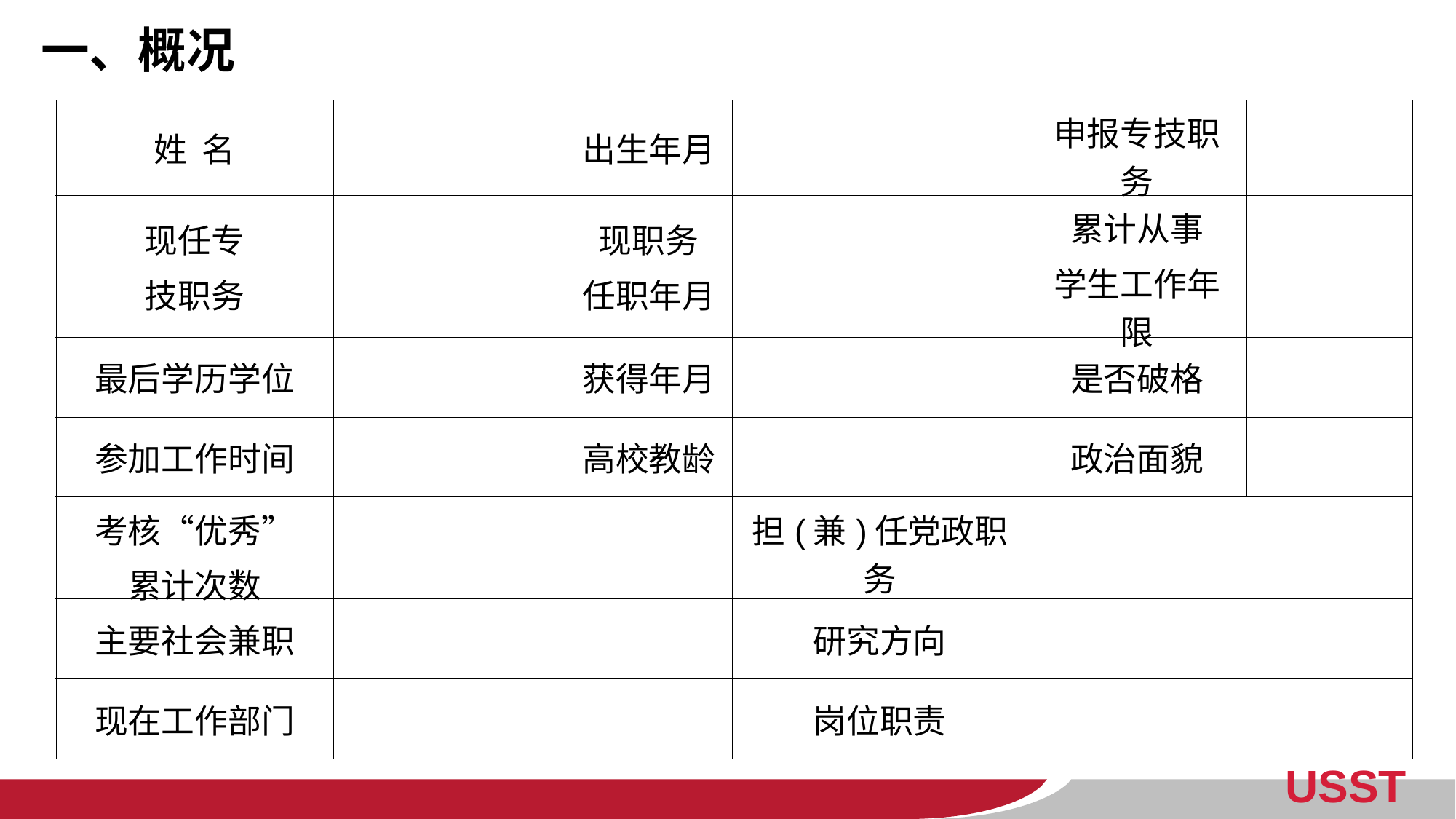

一、概况
| 姓 名 |  | 出生年月 |  | 申报专技职务 |  |
| --- | --- | --- | --- | --- | --- |
| 现任专 技职务 |  | 现职务 任职年月 |  | 累计从事 学生工作年限 |  |
| 最后学历学位 |  | 获得年月 |  | 是否破格 |  |
| 参加工作时间 |  | 高校教龄 |  | 政治面貌 |  |
| 考核“优秀” 累计次数 |  |  | 担(兼)任党政职务 |  |  |
| 主要社会兼职 |  |  | 研究方向 |  |  |
| 现在工作部门 |  |  | 岗位职责 |  |  |